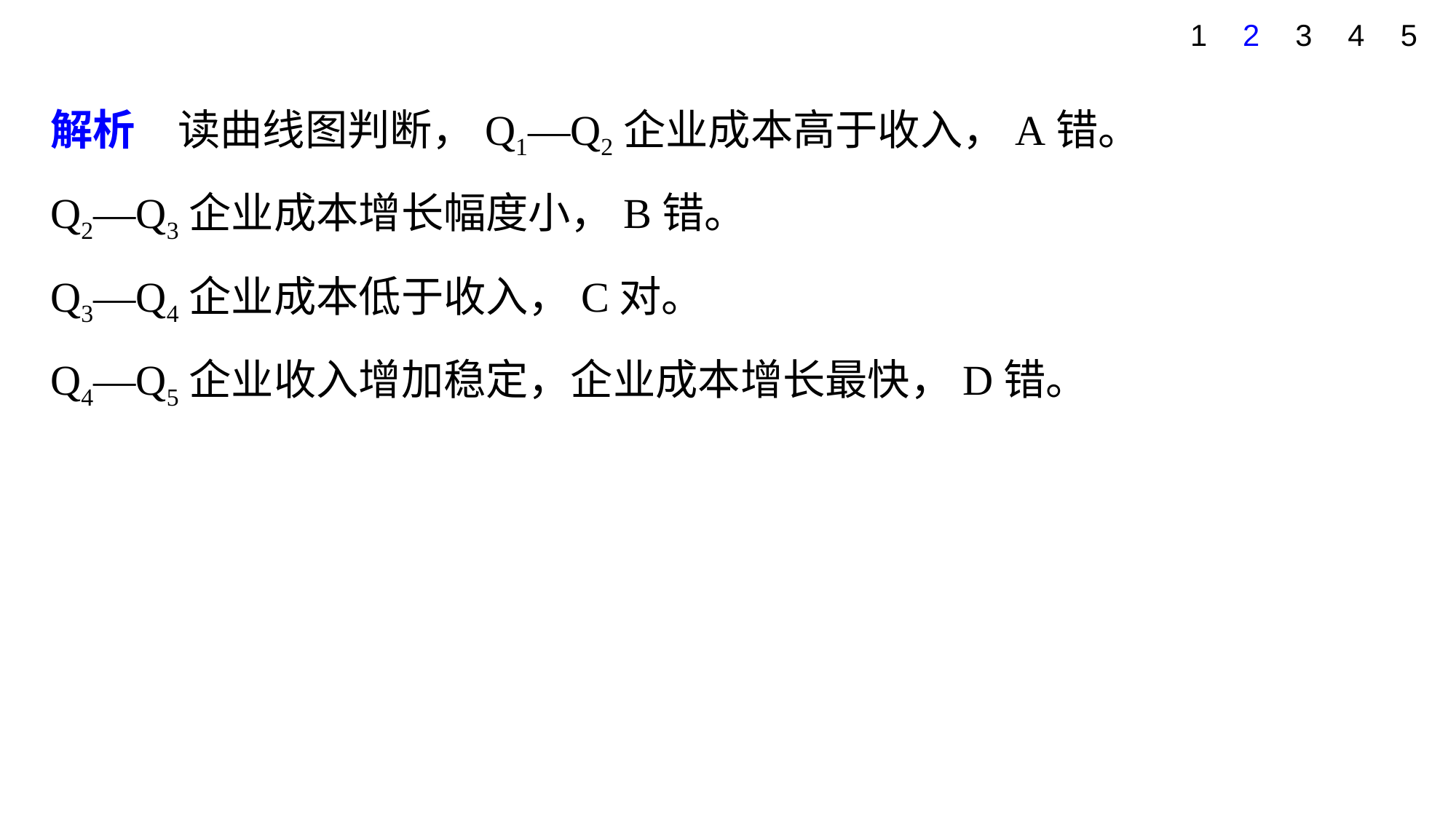

1
2
3
4
5
解析　读曲线图判断，Q1—Q2企业成本高于收入，A错。
Q2—Q3企业成本增长幅度小，B错。
Q3—Q4企业成本低于收入，C对。
Q4—Q5企业收入增加稳定，企业成本增长最快，D错。